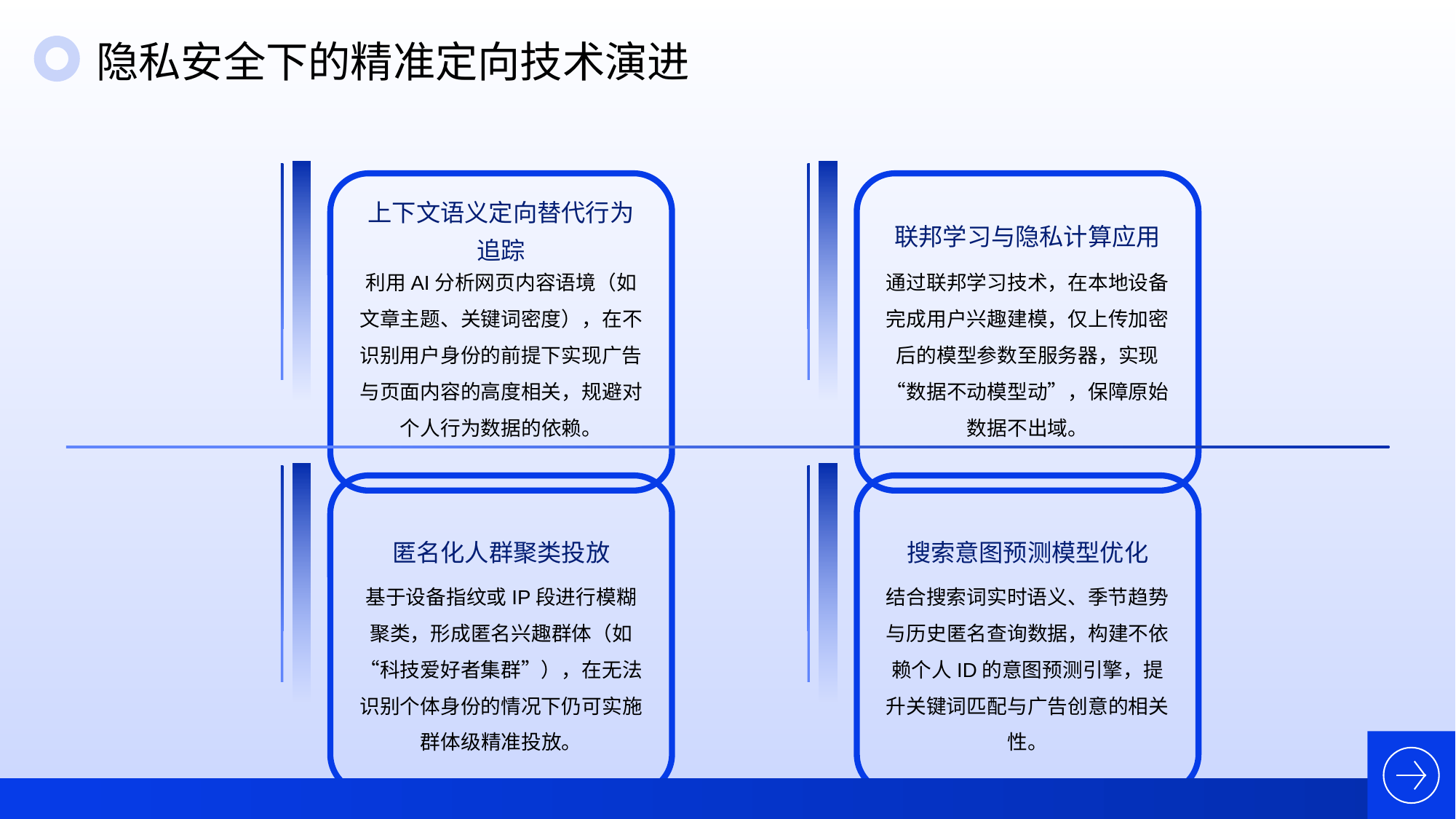

隐私安全下的精准定向技术演进

联邦学习与隐私计算应用
上下文语义定向替代行为追踪
利用AI分析网页内容语境（如文章主题、关键词密度），在不识别用户身份的前提下实现广告与页面内容的高度相关，规避对个人行为数据的依赖。
通过联邦学习技术，在本地设备完成用户兴趣建模，仅上传加密后的模型参数至服务器，实现“数据不动模型动”，保障原始数据不出域。

匿名化人群聚类投放
搜索意图预测模型优化
基于设备指纹或IP段进行模糊聚类，形成匿名兴趣群体（如“科技爱好者集群”），在无法识别个体身份的情况下仍可实施群体级精准投放。
结合搜索词实时语义、季节趋势与历史匿名查询数据，构建不依赖个人ID的意图预测引擎，提升关键词匹配与广告创意的相关性。